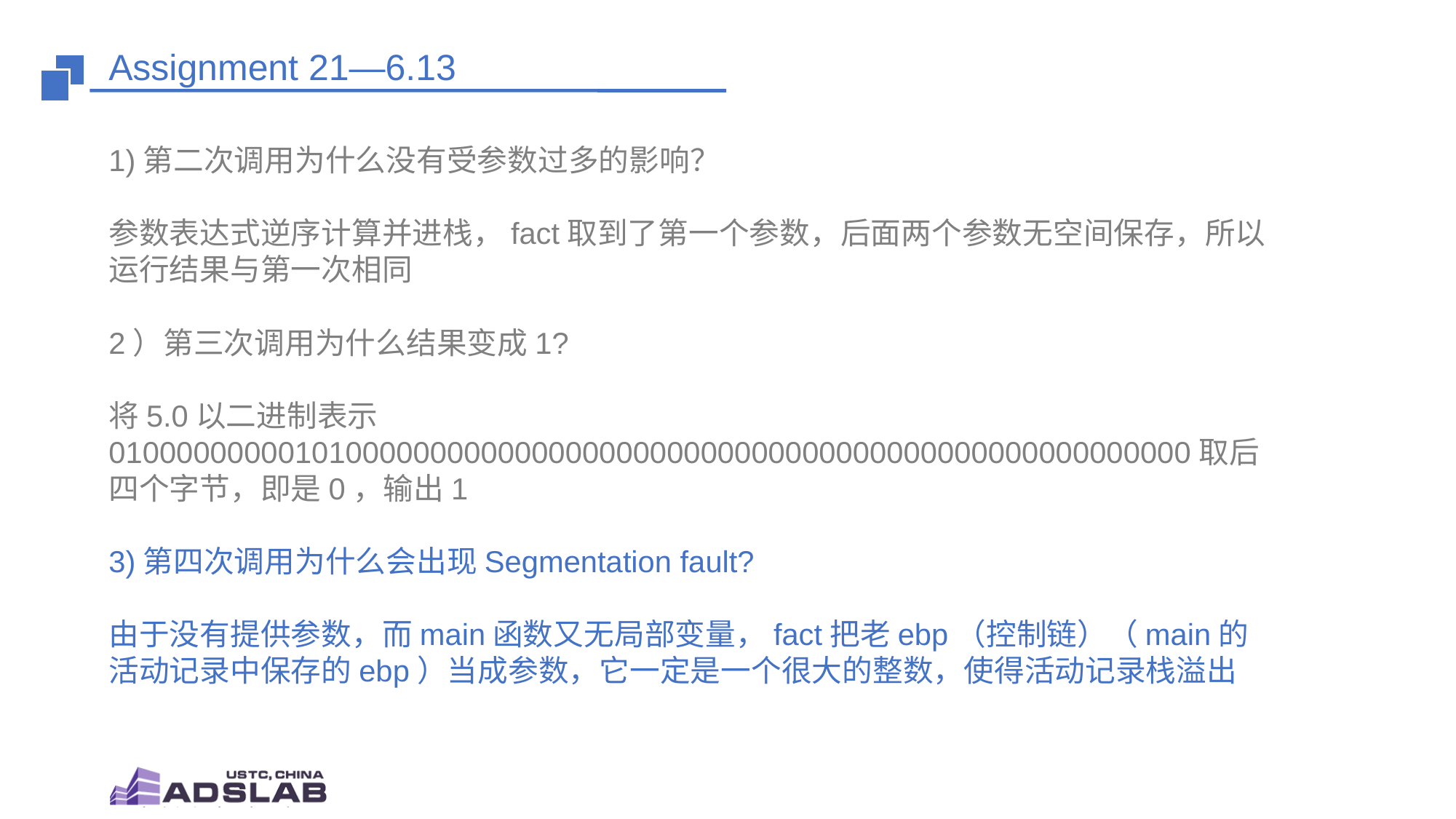

# Assignment 21—6.13
1)第二次调用为什么没有受参数过多的影响？

参数表达式逆序计算并进栈，fact取到了第一个参数，后面两个参数无空间保存，所以运行结果与第一次相同

2）第三次调用为什么结果变成1?

将5.0以二进制表示0100000000010100000000000000000000000000000000000000000000000000取后四个字节，即是0，输出1

3)第四次调用为什么会出现Segmentation fault?

由于没有提供参数，而main函数又无局部变量，fact把老ebp（控制链）（main的活动记录中保存的ebp）当成参数，它一定是一个很大的整数，使得活动记录栈溢出